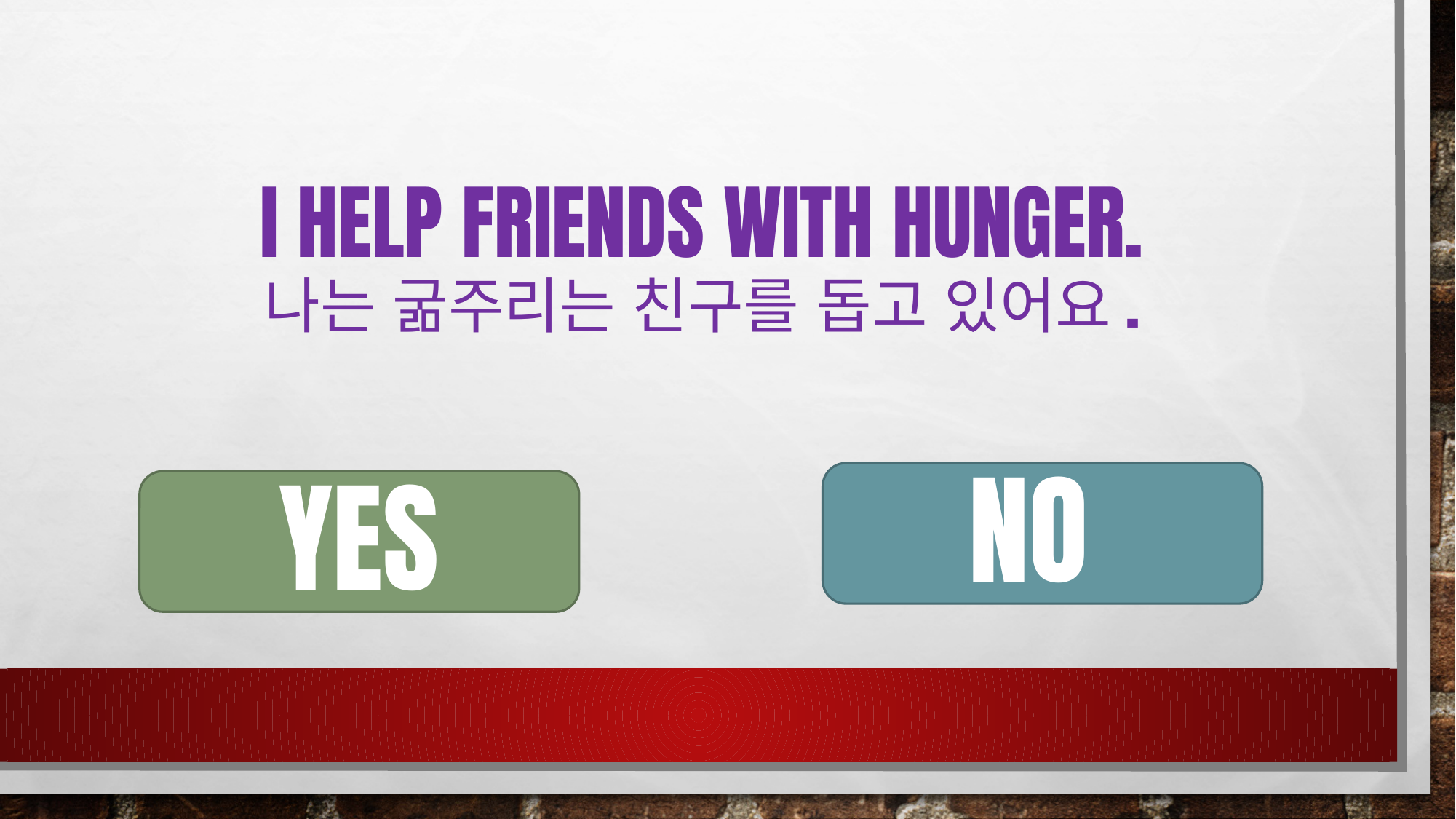

# I help friends with hunger. 나는 굶주리는 친구를 돕고 있어요.
NO
YES